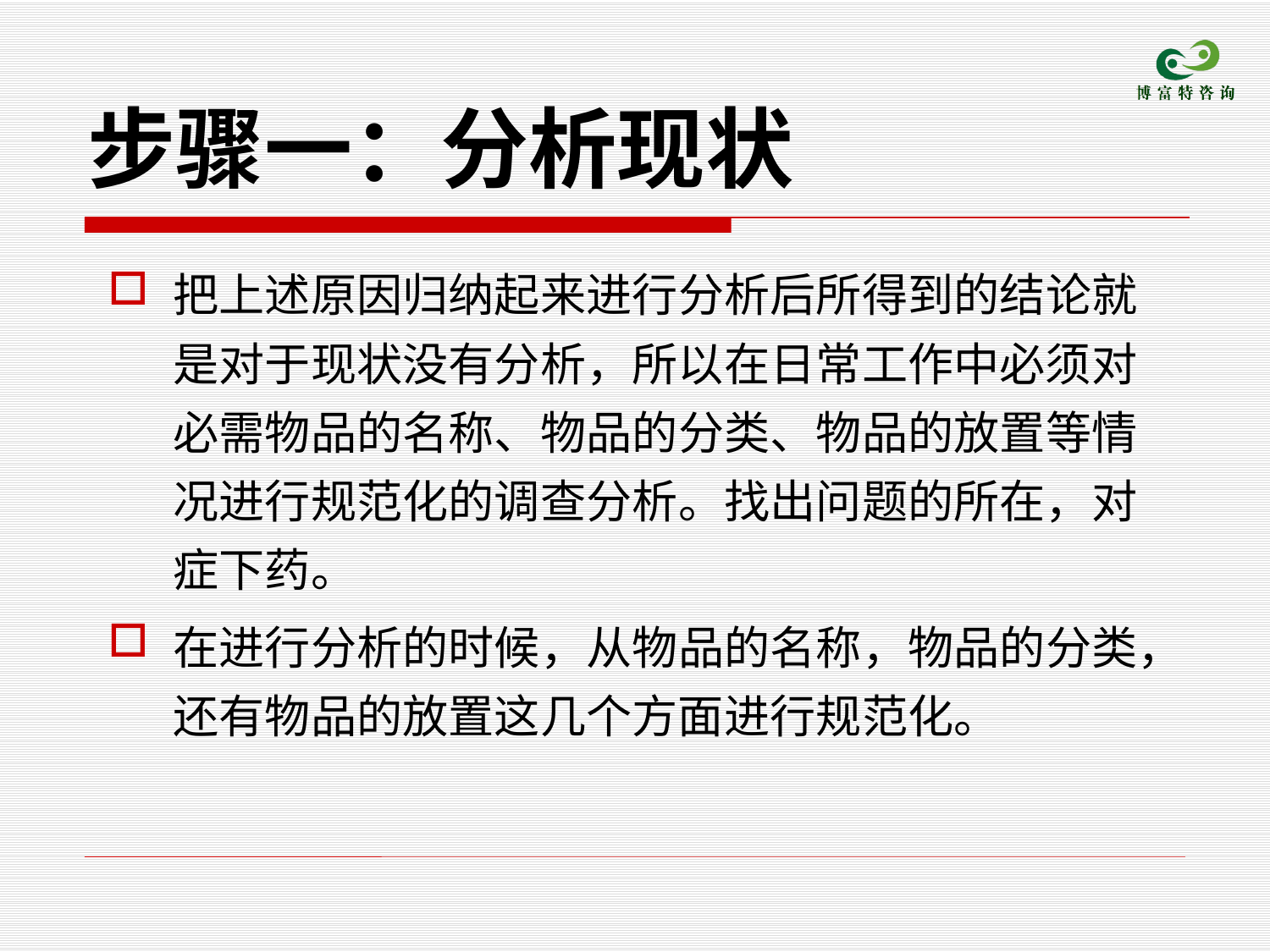

# 步骤一：分析现状
把上述原因归纳起来进行分析后所得到的结论就是对于现状没有分析，所以在日常工作中必须对必需物品的名称、物品的分类、物品的放置等情况进行规范化的调查分析。找出问题的所在，对症下药。
在进行分析的时候，从物品的名称，物品的分类，还有物品的放置这几个方面进行规范化。
150